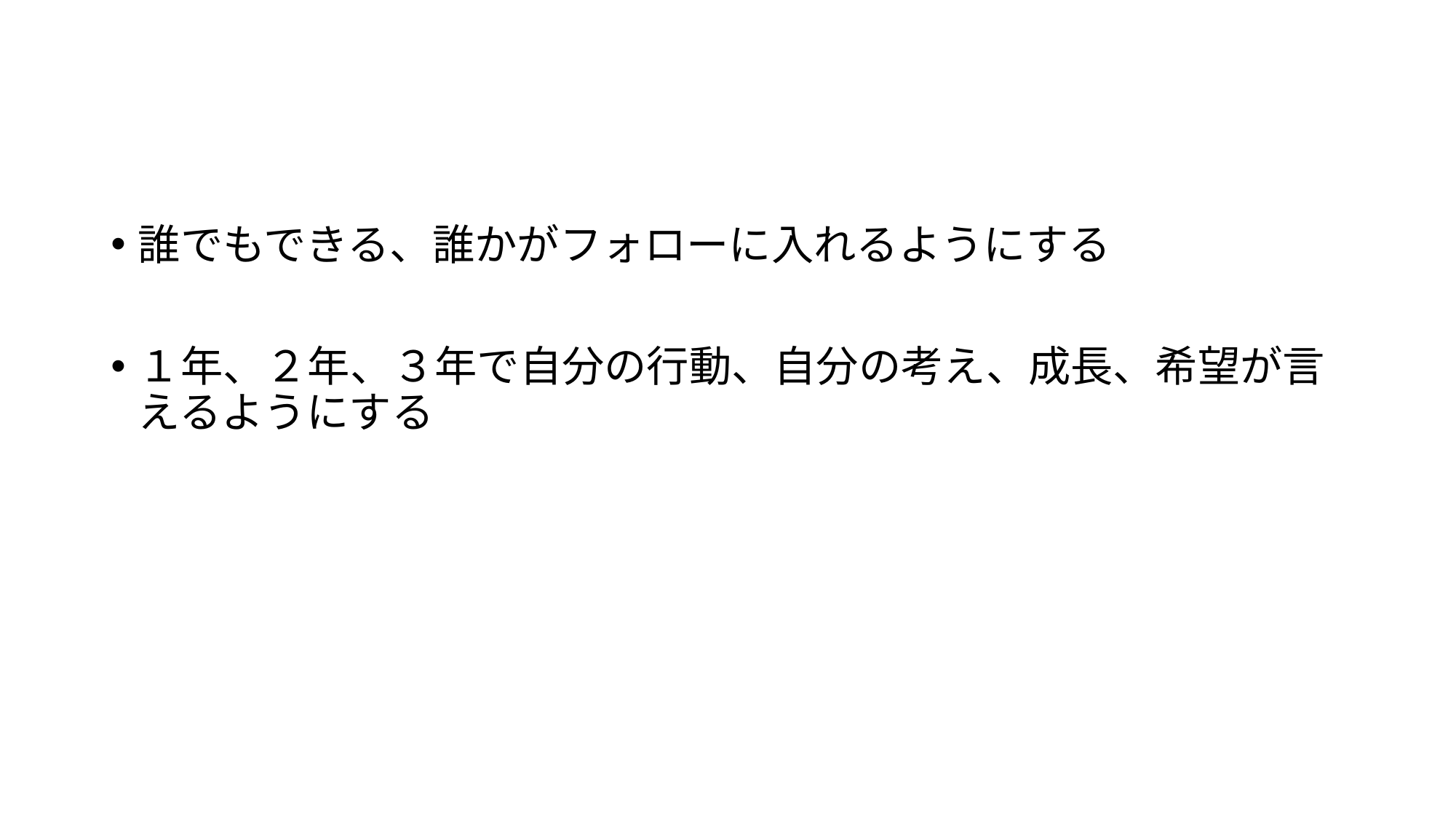

#
誰でもできる、誰かがフォローに入れるようにする

１年、２年、３年で自分の行動、自分の考え、成長、希望が言えるようにする